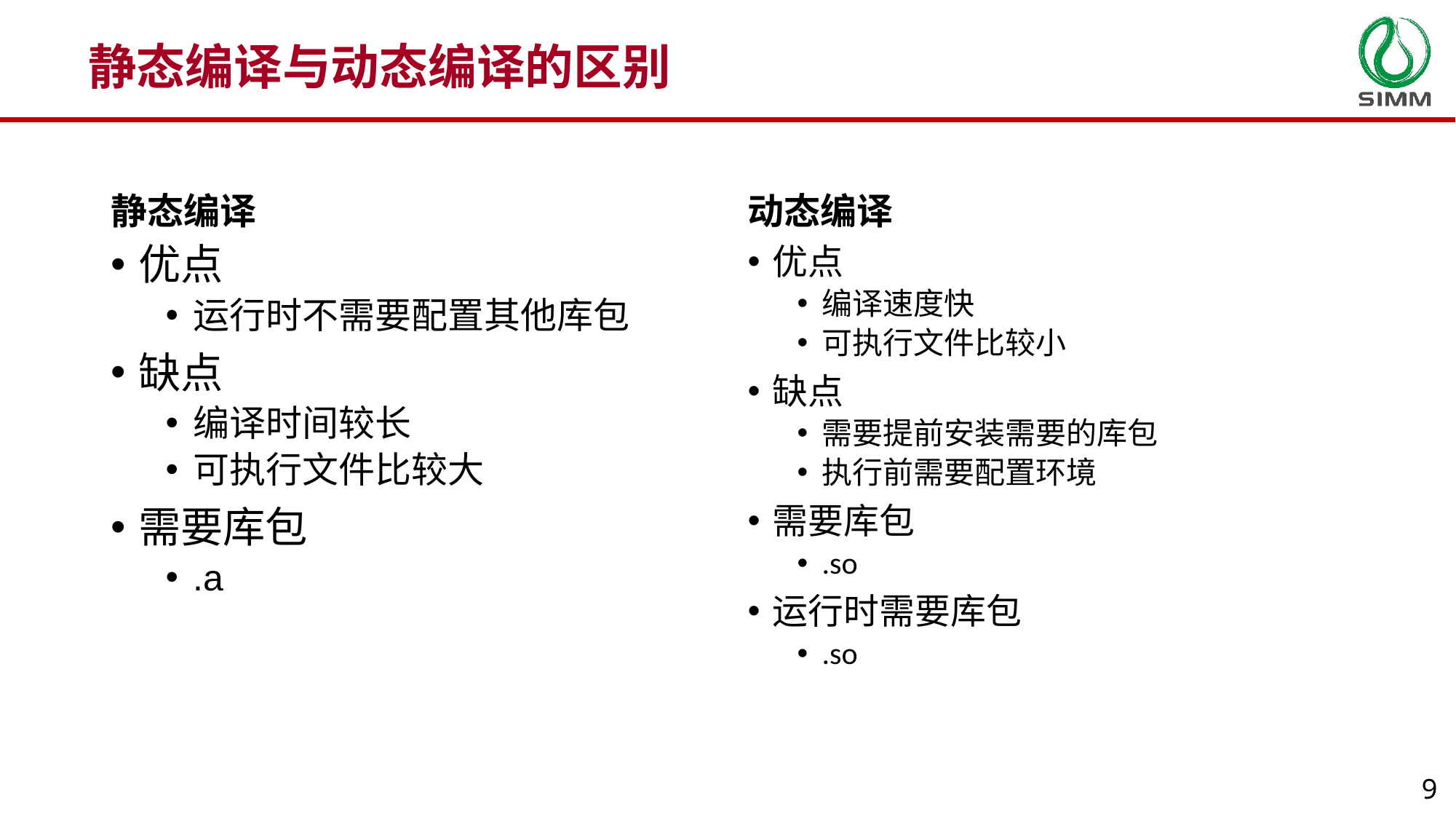

静态编译与动态编译的区别
静态编译
动态编译
优点
运行时不需要配置其他库包
缺点
编译时间较长
可执行文件比较大
需要库包
.a

优点
编译速度快
可执行文件比较小
缺点
需要提前安装需要的库包
执行前需要配置环境
需要库包
.so
运行时需要库包
.so
9